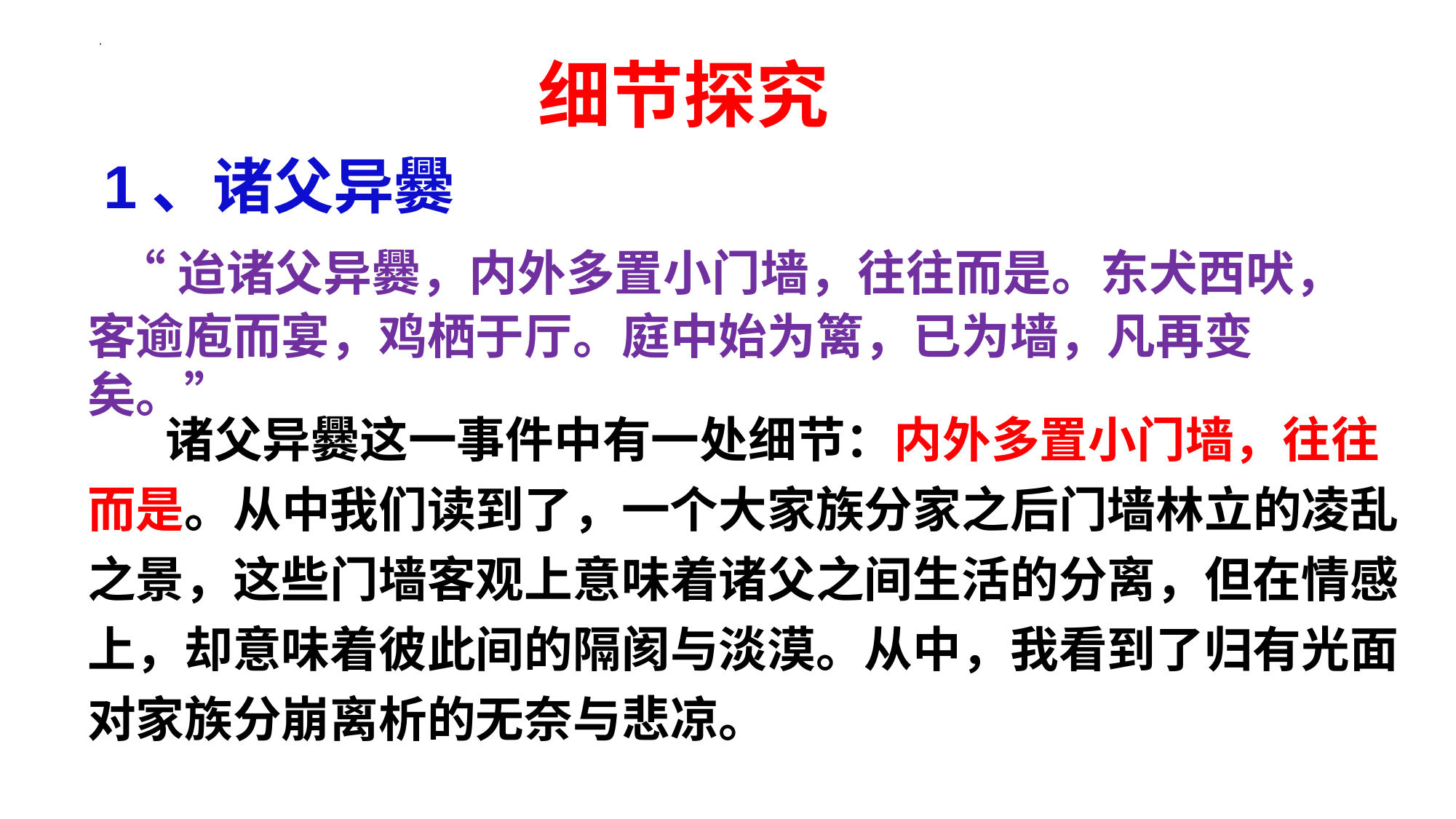

细节探究
1、诸父异爨
  “迨诸父异爨，内外多置小门墙，往往而是。东犬西吠，客逾庖而宴，鸡栖于厅。庭中始为篱，已为墙，凡再变矣。”
      诸父异爨这一事件中有一处细节：内外多置小门墙，往往而是。从中我们读到了，一个大家族分家之后门墙林立的凌乱之景，这些门墙客观上意味着诸父之间生活的分离，但在情感上，却意味着彼此间的隔阂与淡漠。从中，我看到了归有光面对家族分崩离析的无奈与悲凉。